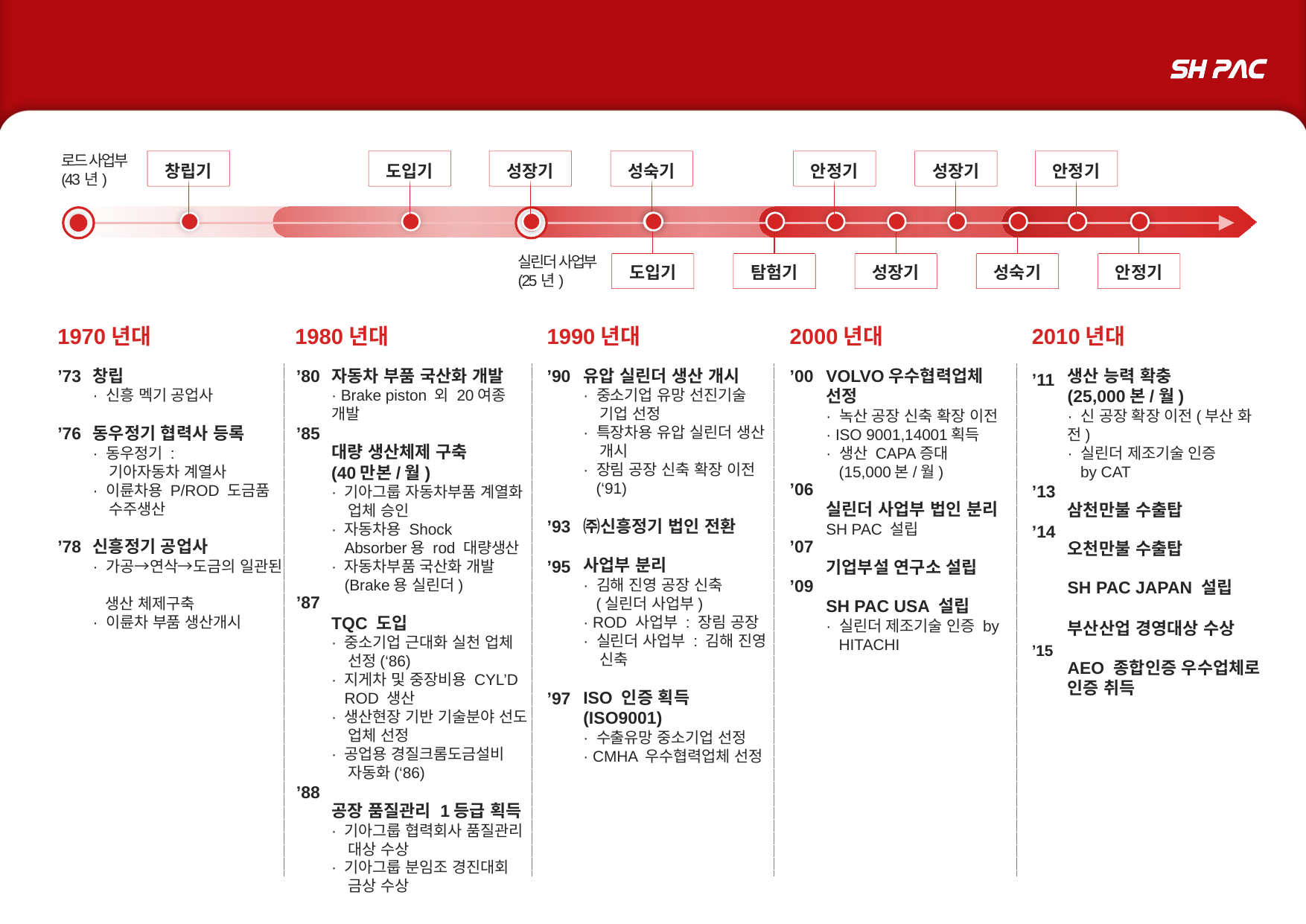

대한민국과 함께 달려 온 SH PAC 역사
로드 사업부
(43년)

창립기

도입기

성장기

성숙기

안정기

성장기

안정기

도입기

탐험기

성장기

성숙기

안정기
실린더 사업부
(25년)
1970년대
1980년대
1990년대
2000년대
2010년대
’73

’76

’78
창립
· 신흥 멕기 공업사

동우정기 협력사 등록
· 동우정기 :
   기아자동차 계열사
· 이륜차용 P/ROD 도금품
   수주생산

신흥정기 공업사
· 가공→연삭→도금의 일관된
   생산 체제구축
· 이륜차 부품 생산개시

’00

’06

’07

’09
VOLVO우수협력업체 선정
· 녹산 공장 신축 확장 이전
· ISO 9001,14001획득
· 생산 CAPA증대
   (15,000본/월)

실린더 사업부 법인 분리
SH PAC 설립

기업부설 연구소 설립

SH PAC USA 설립
· 실린더 제조기술 인증 by
   HITACHI

자동차 부품 국산화 개발
· Brake piston 외 20여종 개발

대량 생산체제 구축
(40만본/월)
· 기아그룹 자동차부품 계열화
   업체 승인
· 자동차용 Shock
   Absorber용 rod 대량생산
· 자동차부품 국산화 개발
   (Brake용 실린더)

TQC 도입
· 중소기업 근대화 실천 업체
   선정(‘86)
· 지게차 및 중장비용 CYL’D
   ROD 생산
· 생산현장 기반 기술분야 선도
   업체 선정
· 공업용 경질크롬도금설비
   자동화(‘86)

공장 품질관리 1등급 획득
· 기아그룹 협력회사 품질관리
   대상 수상
· 기아그룹 분임조 경진대회
   금상 수상

’80

’85

’87

’88
’90

’93

’95

’97
유압 실린더 생산 개시
· 중소기업 유망 선진기술
   기업 선정
· 특장차용 유압 실린더 생산
   개시
· 장림 공장 신축 확장 이전
   (‘91)

㈜신흥정기 법인 전환

사업부 분리
· 김해 진영 공장 신축
   (실린더 사업부)
· ROD 사업부 : 장림 공장
· 실린더 사업부 : 김해 진영
   신축

ISO 인증 획득 (ISO9001)
· 수출유망 중소기업 선정
· CMHA 우수협력업체 선정

생산 능력 확충
(25,000본/월)
· 신 공장 확장 이전(부산 화전)
· 실린더 제조기술 인증
   by CAT

삼천만불 수출탑

오천만불 수출탑

SH PAC JAPAN 설립

부산산업 경영대상 수상

AEO 종합인증 우수업체로
인증 취득
’11

’13

’14

’15